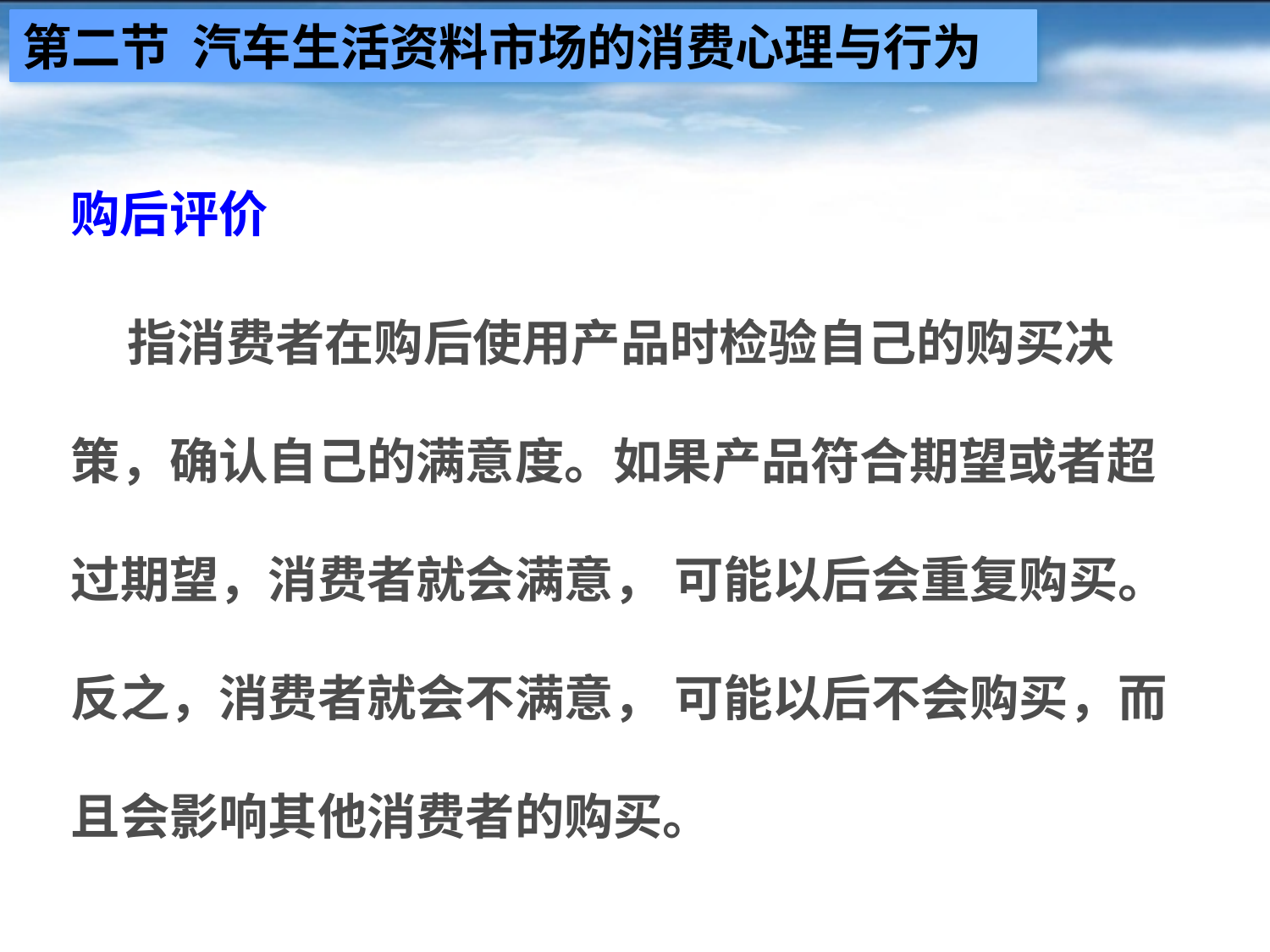

第二节  汽车生活资料市场的消费心理与行为
购后评价
    指消费者在购后使用产品时检验自己的购买决策，确认自己的满意度。如果产品符合期望或者超过期望，消费者就会满意， 可能以后会重复购买。反之，消费者就会不满意， 可能以后不会购买，而且会影响其他消费者的购买。